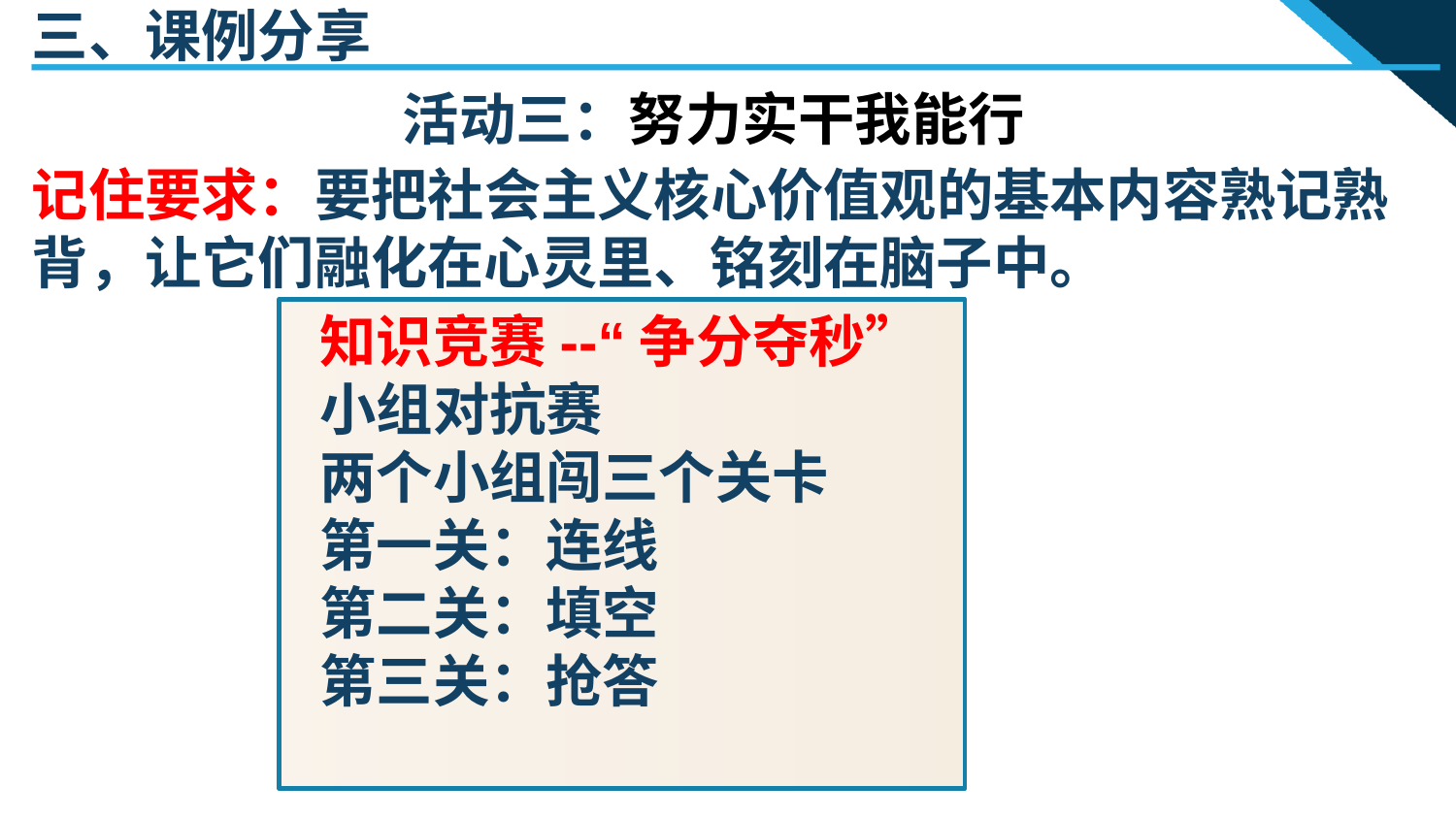

三、课例分享
活动三：努力实干我能行

记住要求：要把社会主义核心价值观的基本内容熟记熟背，让它们融化在心灵里、铭刻在脑子中。
 知识竞赛--“争分夺秒”
 小组对抗赛
 两个小组闯三个关卡
 第一关：连线
 第二关：填空
 第三关：抢答